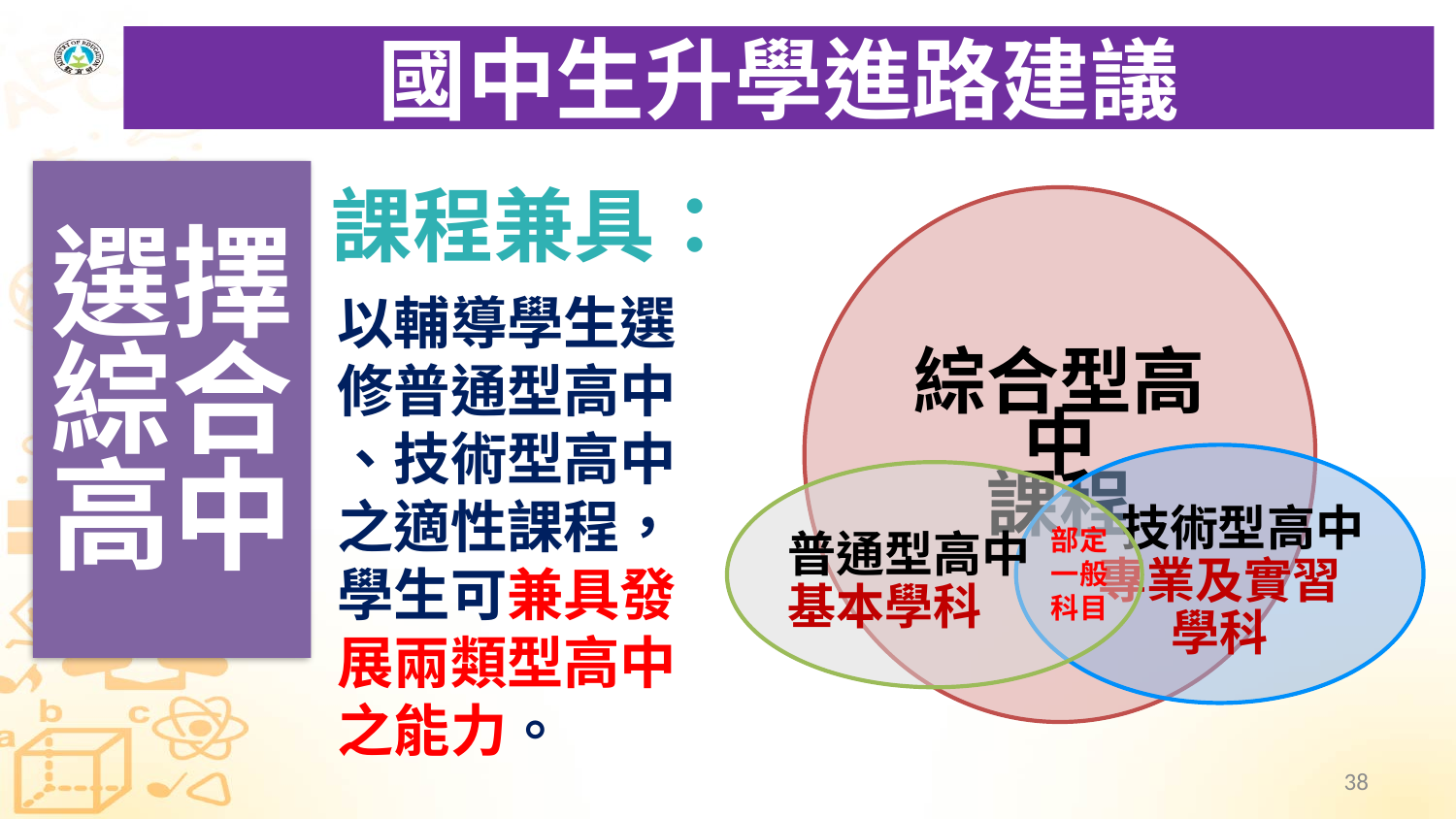

# 國中生升學進路建議

選擇綜合高中
綜合型高中
課程
技術型高中
專業及實習學科
普通型高中
基本學科
課程兼具：
以輔導學生選修普通型高中
、技術型高中之適性課程，學生可兼具發展兩類型高中之能力。
部定一般科目
38